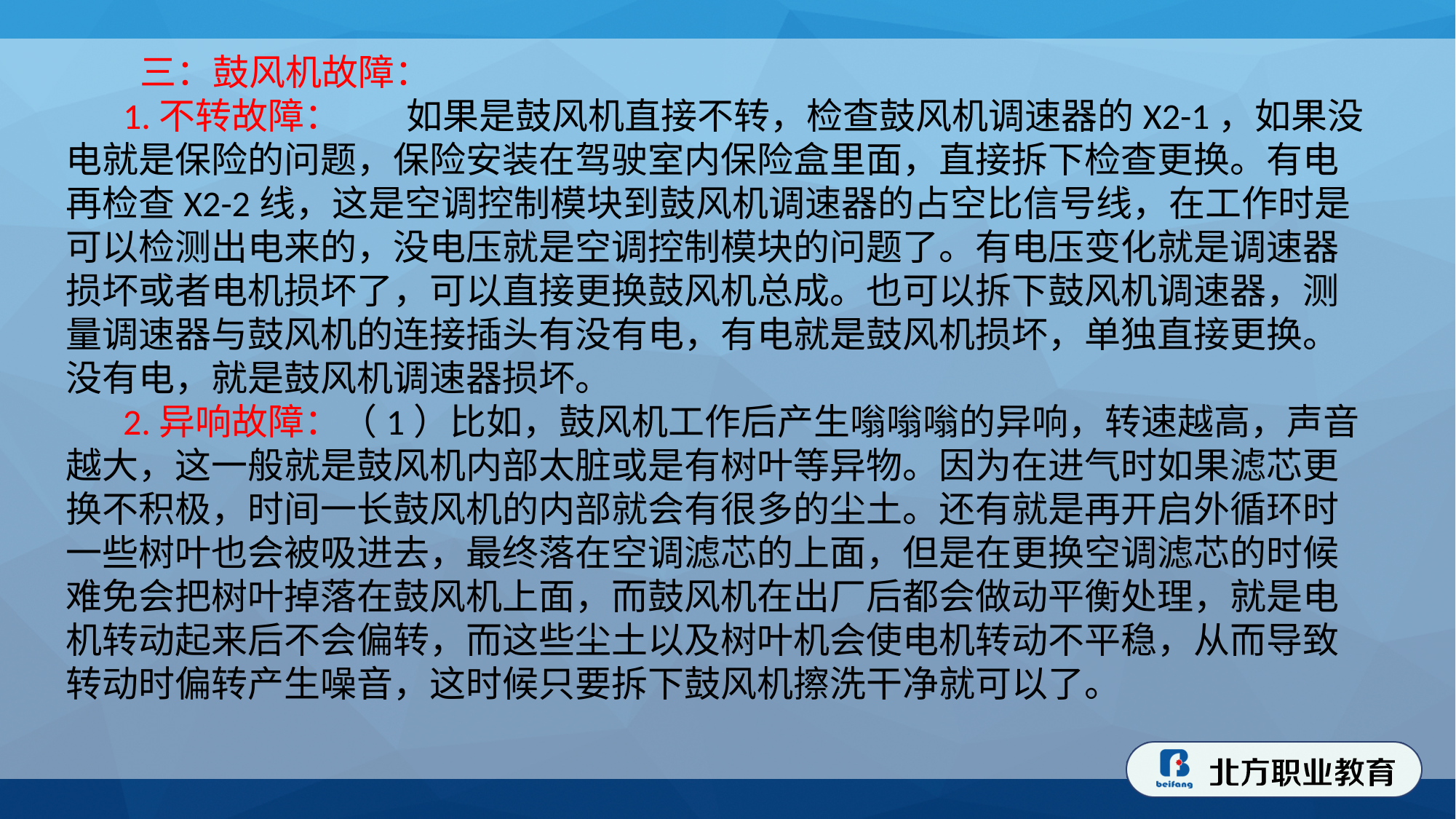

三：鼓风机故障：
       1.不转故障：        如果是鼓风机直接不转，检查鼓风机调速器的X2-1，如果没电就是保险的问题，保险安装在驾驶室内保险盒里面，直接拆下检查更换。有电再检查X2-2线，这是空调控制模块到鼓风机调速器的占空比信号线，在工作时是可以检测出电来的，没电压就是空调控制模块的问题了。有电压变化就是调速器损坏或者电机损坏了，可以直接更换鼓风机总成。也可以拆下鼓风机调速器，测量调速器与鼓风机的连接插头有没有电，有电就是鼓风机损坏，单独直接更换。没有电，就是鼓风机调速器损坏。
       2.异响故障：（1）比如，鼓风机工作后产生嗡嗡嗡的异响，转速越高，声音越大，这一般就是鼓风机内部太脏或是有树叶等异物。因为在进气时如果滤芯更换不积极，时间一长鼓风机的内部就会有很多的尘土。还有就是再开启外循环时一些树叶也会被吸进去，最终落在空调滤芯的上面，但是在更换空调滤芯的时候难免会把树叶掉落在鼓风机上面，而鼓风机在出厂后都会做动平衡处理，就是电机转动起来后不会偏转，而这些尘土以及树叶机会使电机转动不平稳，从而导致转动时偏转产生噪音，这时候只要拆下鼓风机擦洗干净就可以了。